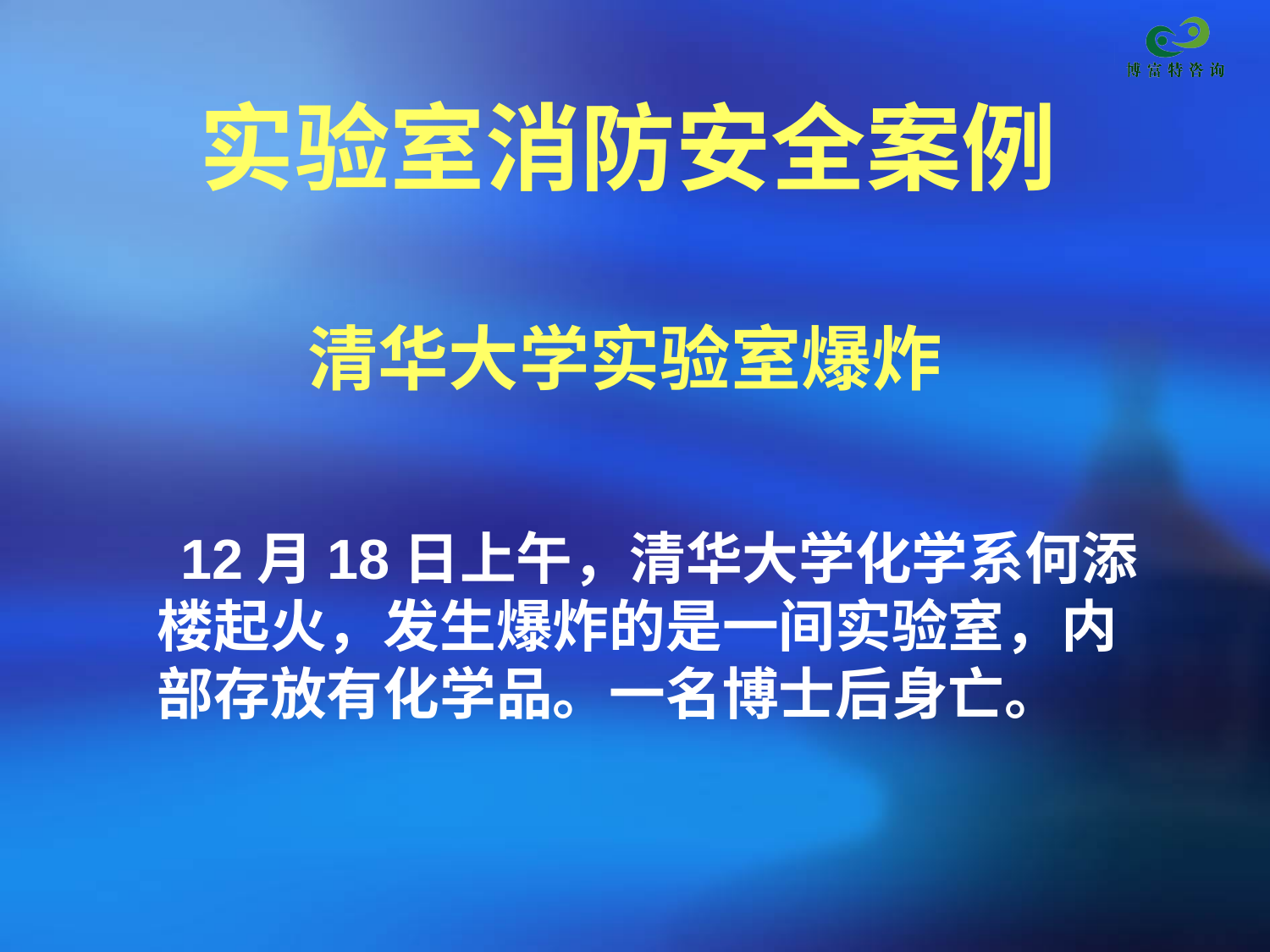

# 实验室消防安全案例

清华大学实验室爆炸

12月18日上午，清华大学化学系何添楼起火，发生爆炸的是一间实验室，内部存放有化学品。一名博士后身亡。